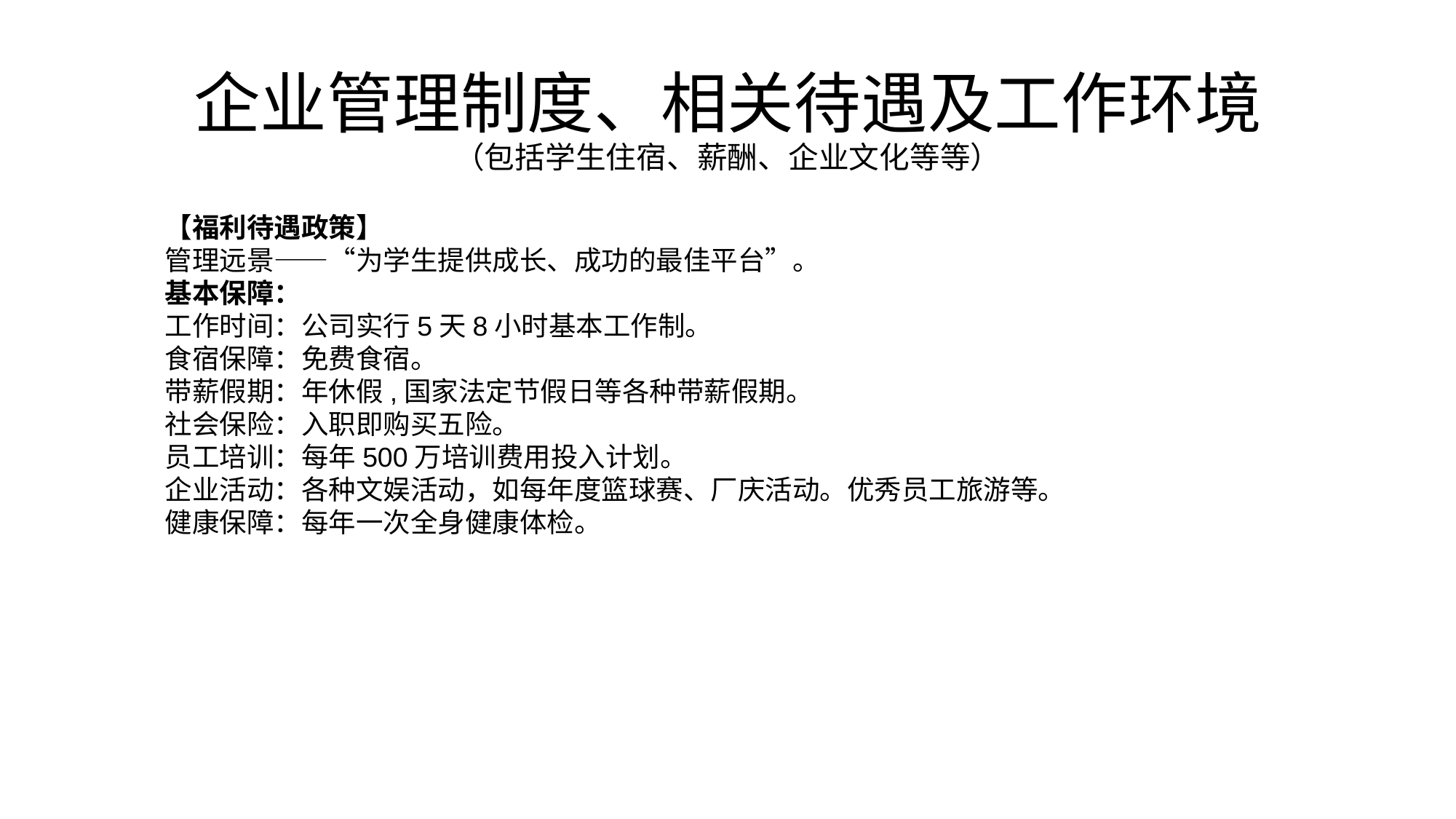

# 企业管理制度、相关待遇及工作环境 （包括学生住宿、薪酬、企业文化等等）
【福利待遇政策】
管理远景——“为学生提供成长、成功的最佳平台”。
基本保障：
工作时间：公司实行5天8小时基本工作制。
食宿保障：免费食宿。
带薪假期：年休假,国家法定节假日等各种带薪假期。
社会保险：入职即购买五险。
员工培训：每年500万培训费用投入计划。
企业活动：各种文娱活动，如每年度篮球赛、厂庆活动。优秀员工旅游等。
健康保障：每年一次全身健康体检。